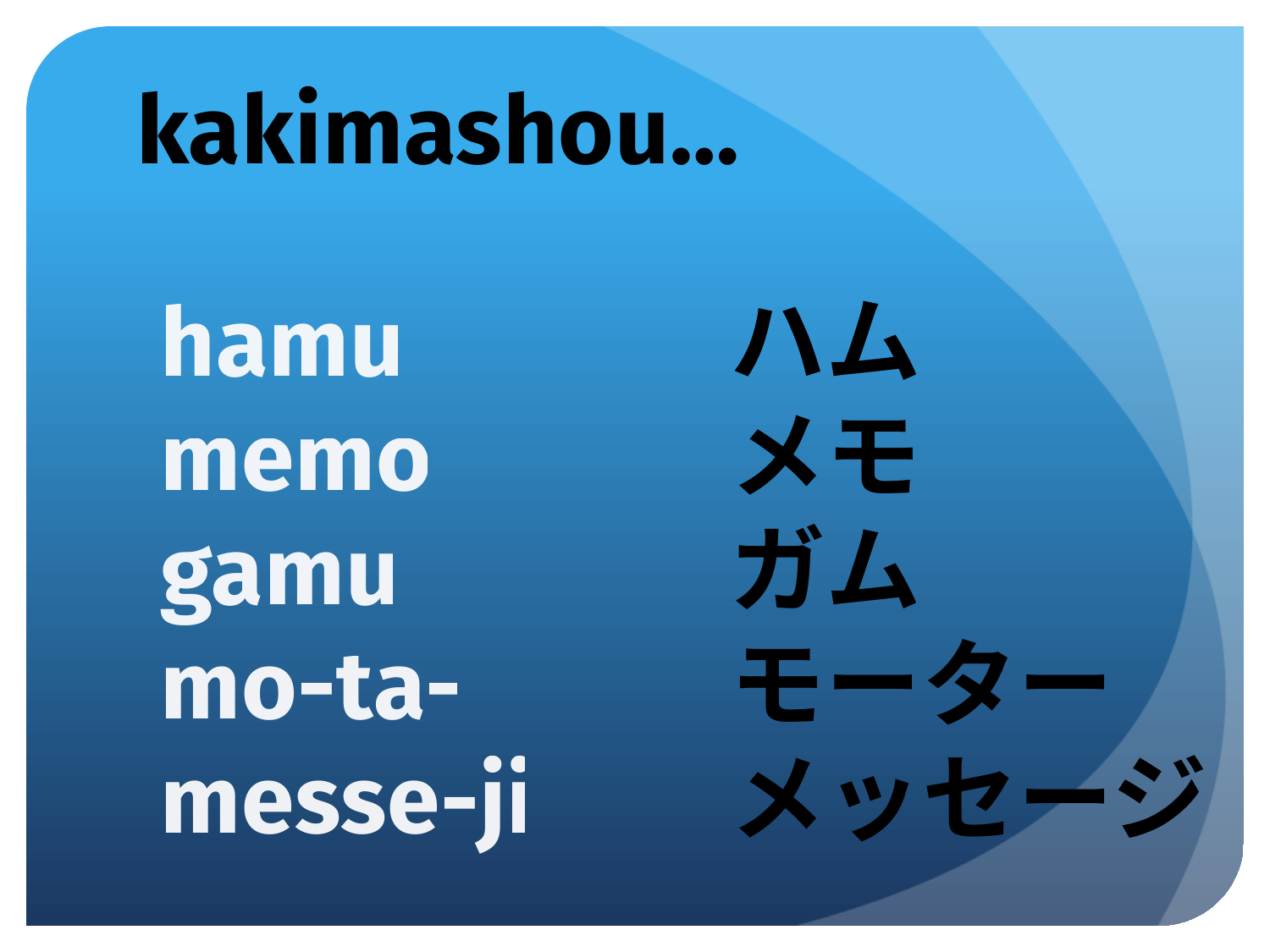

kakimashou…
hamu
memo
gamu
mo-ta-
messe-ji
ハム
メモ
ガム
モーター
メッセージ